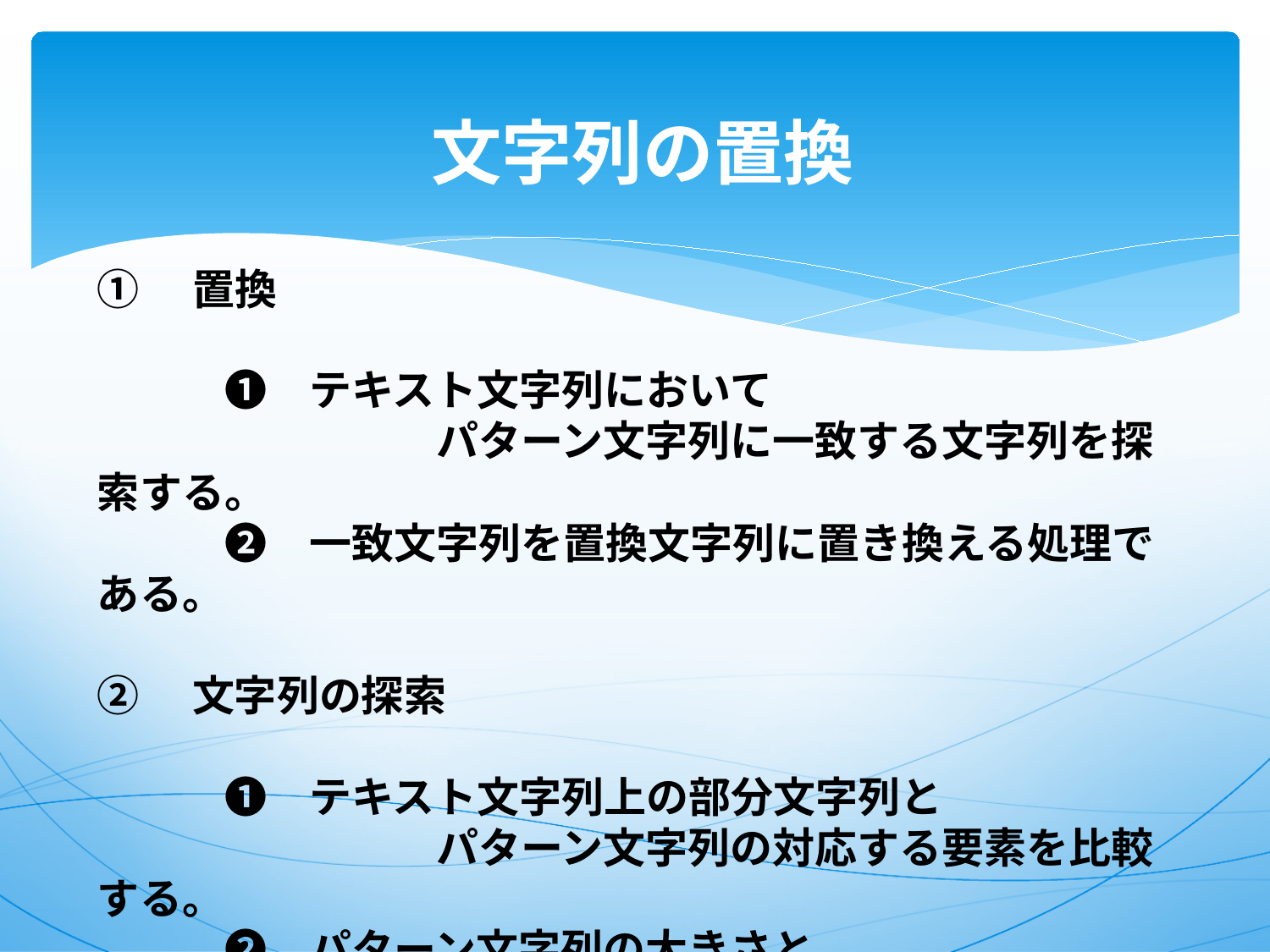

# 文字列の置換
①　置換

　　　❶　テキスト文字列において
　　　　　　　　パターン文字列に一致する文字列を探索する。
　　　❷　一致文字列を置換文字列に置き換える処理である。

②　文字列の探索

　　　❶　テキスト文字列上の部分文字列と
　　　　　　　　パターン文字列の対応する要素を比較する。
　　　❷　パターン文字列の大きさと
　　　　　　　　同じ連続個数一致すれば探索成功となる。